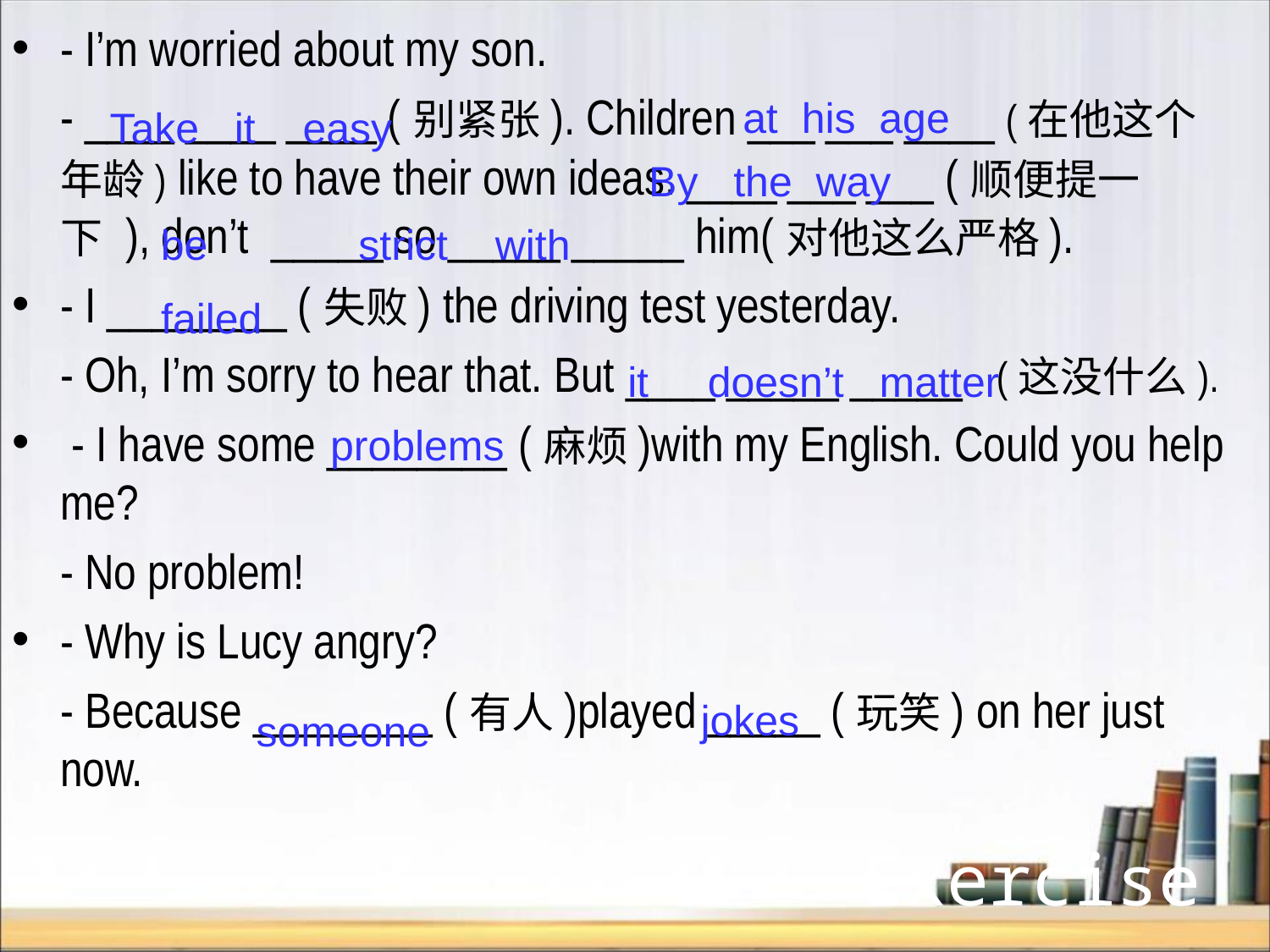

- I’m worried about my son.
	- ____ ____ ____ (别紧张). Children ___ ___ ____ (在他这个年龄) like to have their own ideas. ____ ___ ___ (顺便提一下 ), don’t  _____ so _____ _____ him(对他这么严格).
- I ________ (失败) the driving test yesterday.
	- Oh, I’m sorry to hear that. But ____ _____ _____   (这没什么).
 - I have some ________ (麻烦)with my English. Could you help me?
	- No problem!
- Why is Lucy angry?
	- Because ________ (有人)played _____ (玩笑) on her just now.
at  his  age
Take   it    easy
 By   the  way
be	      strict    with
failed
 it     doesn’t   matter
problems
jokes
someone
Exercise